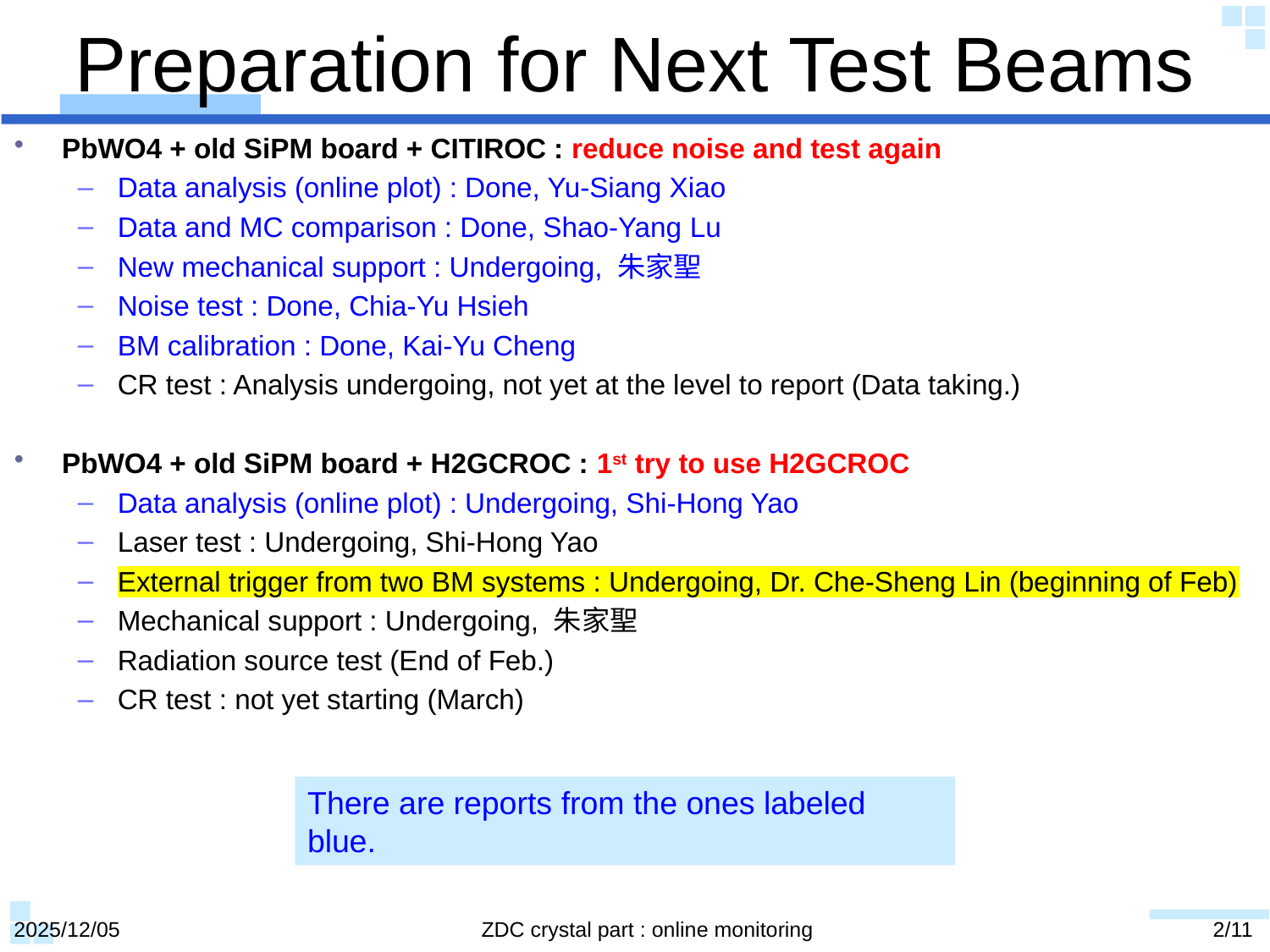

# Preparation for Next Test Beams
PbWO4 + old SiPM board + CITIROC : reduce noise and test again
Data analysis (online plot) : Done, Yu-Siang Xiao
Data and MC comparison : Done, Shao-Yang Lu
New mechanical support : Undergoing, 朱家聖
Noise test : Done, Chia-Yu Hsieh
BM calibration : Done, Kai-Yu Cheng
CR test : Analysis undergoing, not yet at the level to report (Data taking.)

PbWO4 + old SiPM board + H2GCROC : 1st try to use H2GCROC
Data analysis (online plot) : Undergoing, Shi-Hong Yao
Laser test : Undergoing, Shi-Hong Yao
External trigger from two BM systems : Undergoing, Dr. Che-Sheng Lin (beginning of Feb)
Mechanical support : Undergoing, 朱家聖
Radiation source test (End of Feb.)
CR test : not yet starting (March)

There are reports from the ones labeled blue.
2025/12/05
ZDC crystal part : online monitoring
2/11